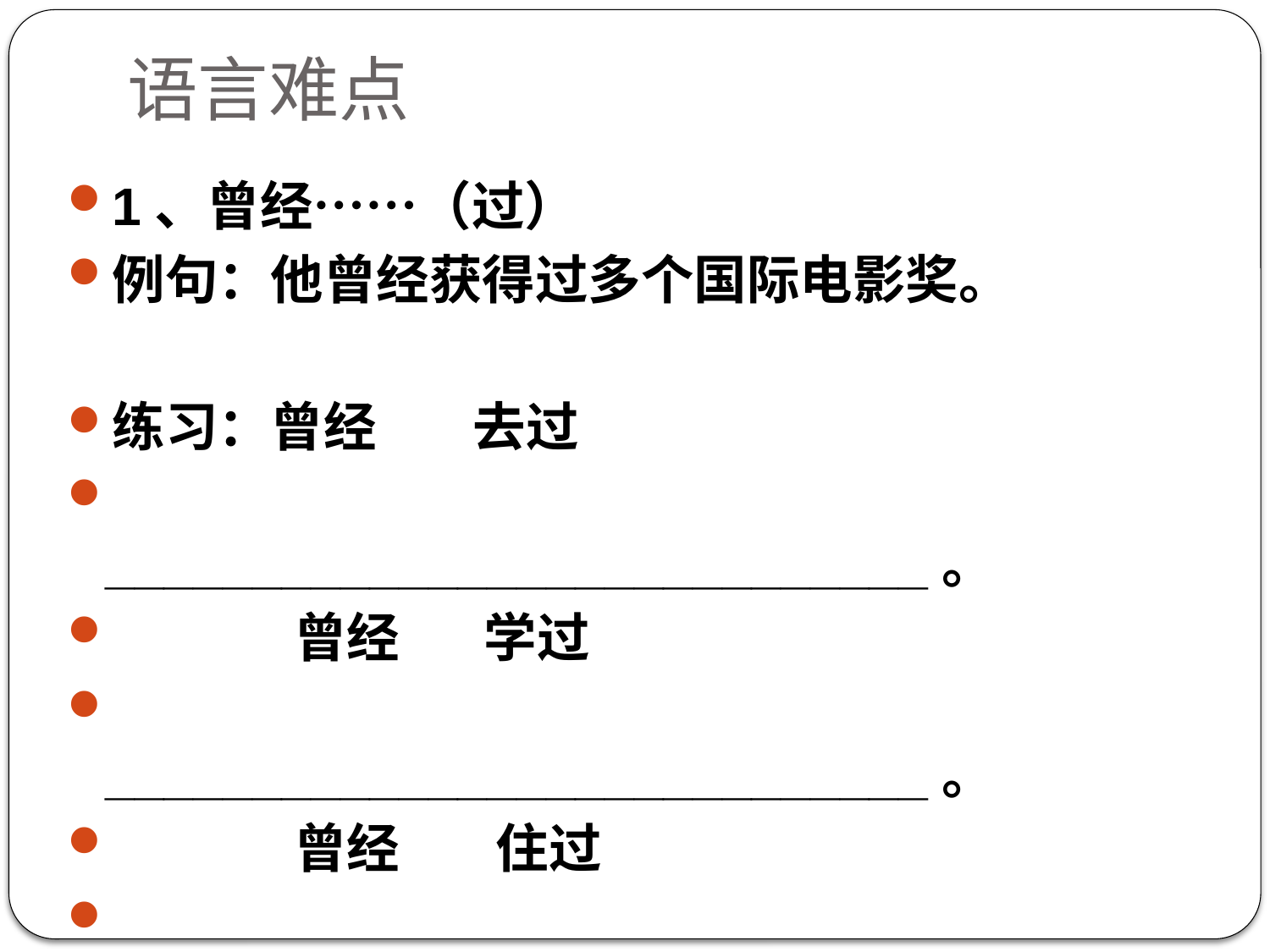

# 语言难点
1、曾经……（过）
例句：他曾经获得过多个国际电影奖。

练习：曾经        去过
              ____________________________。
              曾经       学过
              ____________________________。
              曾经        住过
              ____________________________。